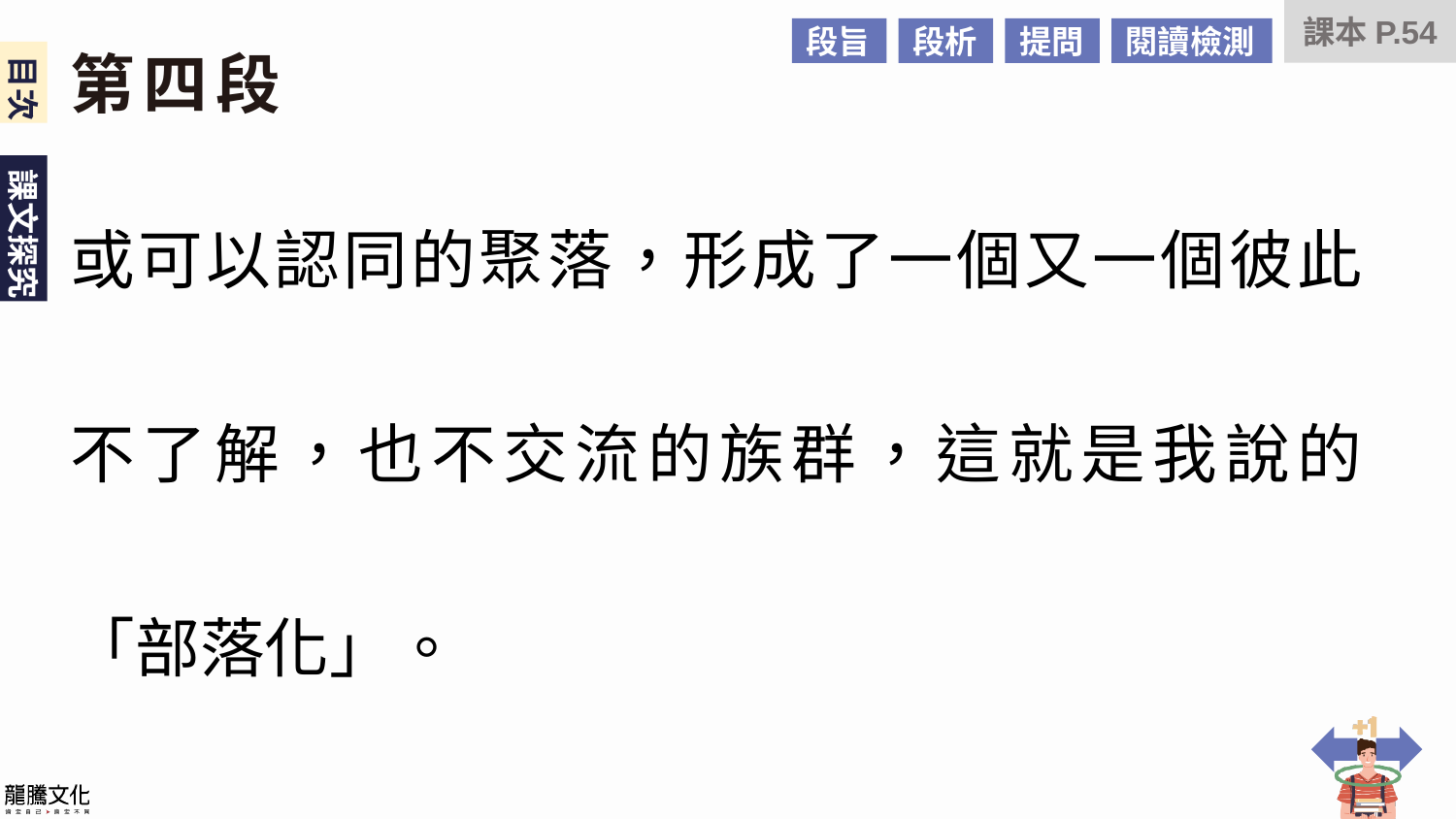

課本P.54
段旨
段析
提問
閱讀檢測
第四段
或可以認同的聚落，形成了一個又一個彼此不了解，也不交流的族群，這就是我說的「部落化」。